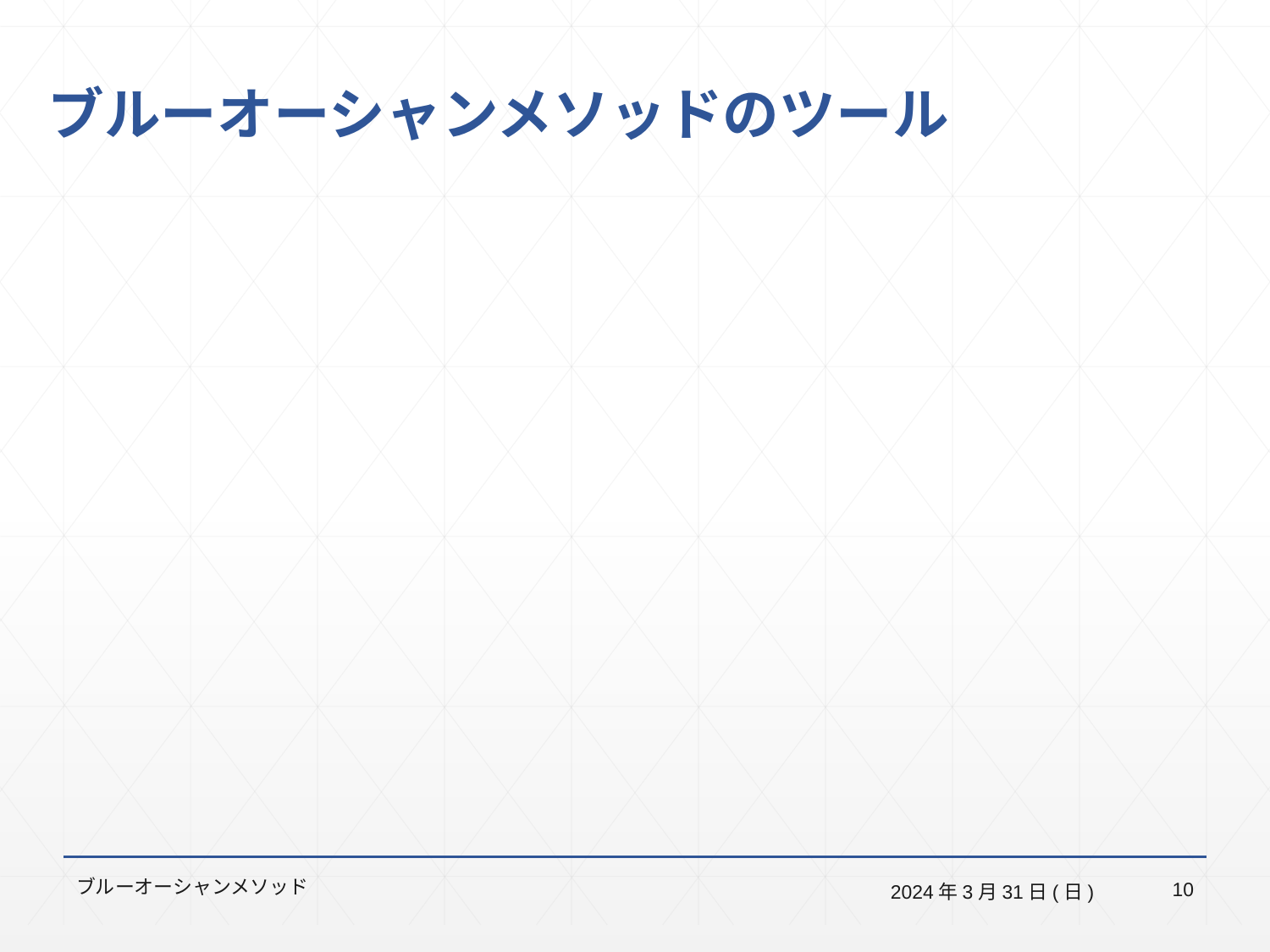

# ブルーオーシャンメソッドのツール

2024年3月31日(日)
ブルーオーシャンメソッド
10